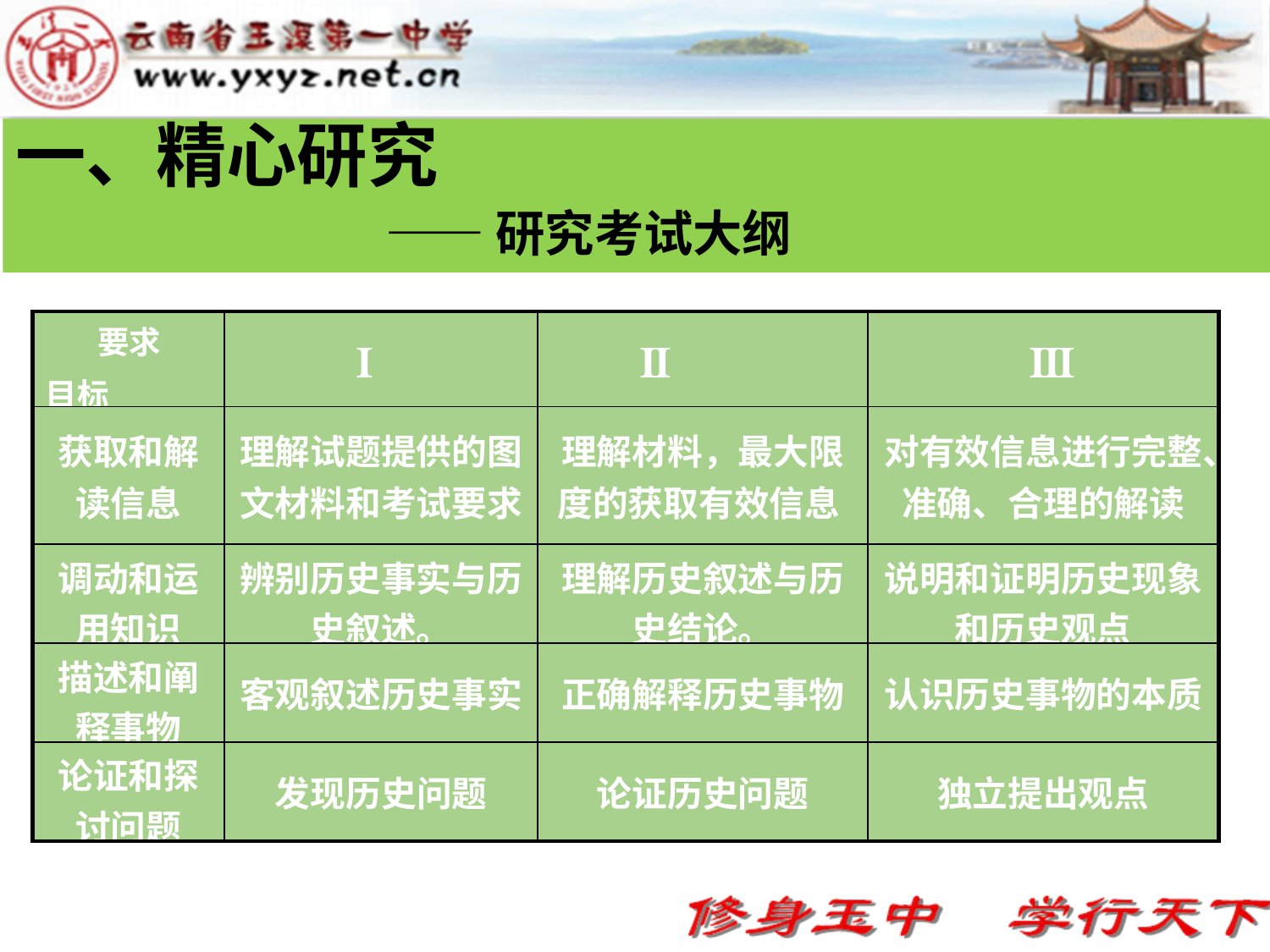

一、精心研究
                       ——研究考试大纲
| 要求 目标 | Ⅰ | Ⅱ | Ⅲ |
| --- | --- | --- | --- |
| 获取和解读信息 | 理解试题提供的图文材料和考试要求 | 理解材料，最大限度的获取有效信息 | 对有效信息进行完整、准确、合理的解读 |
| 调动和运用知识 | 辨别历史事实与历史叙述。 | 理解历史叙述与历史结论。 | 说明和证明历史现象和历史观点 |
| 描述和阐释事物 | 客观叙述历史事实 | 正确解释历史事物 | 认识历史事物的本质 |
| 论证和探讨问题 | 发现历史问题 | 论证历史问题 | 独立提出观点 |